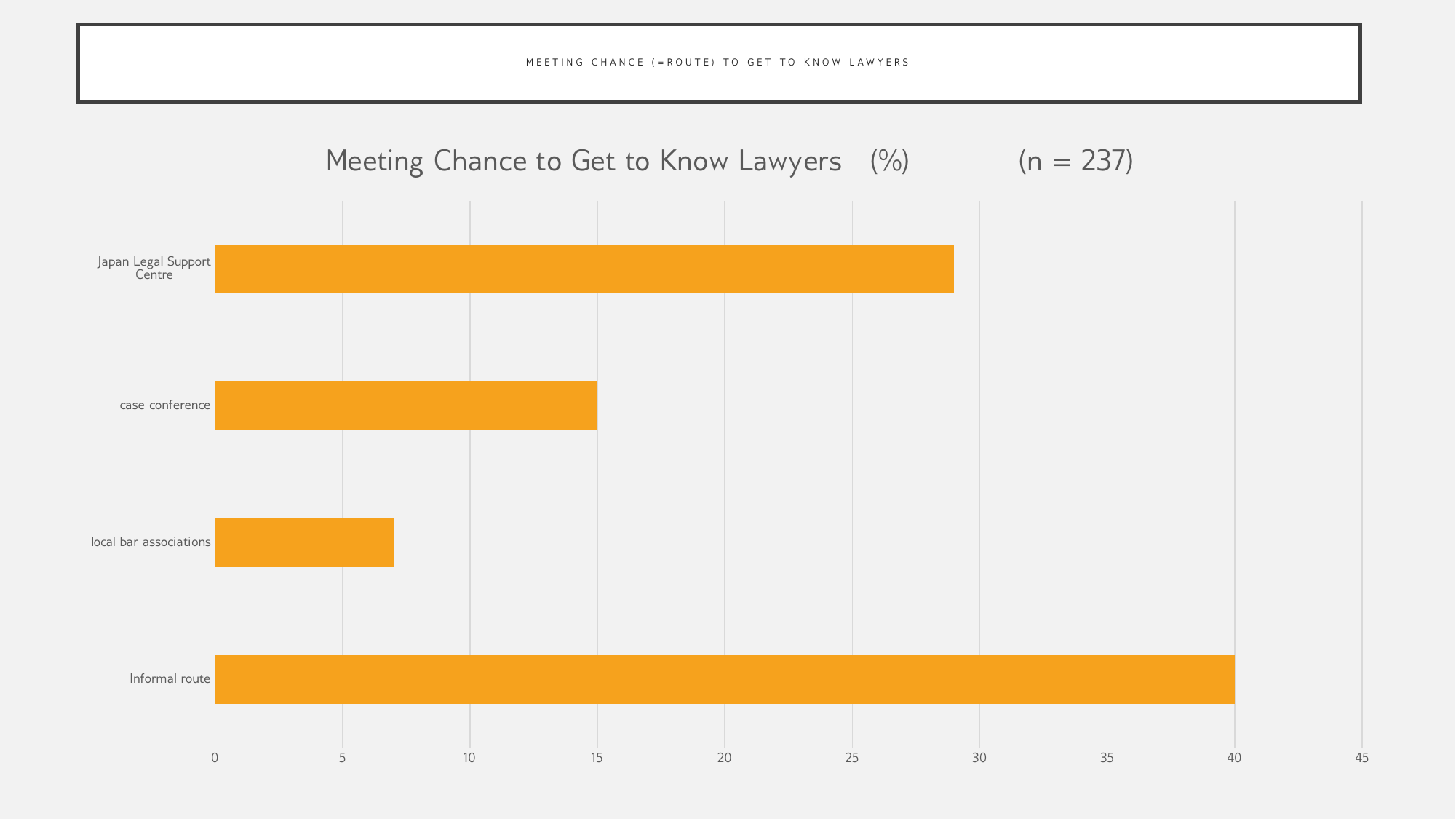

# Meeting Chance (=Route) to Get to Know Lawyers

### Chart: Meeting Chance to Get to Know Lawyers   (%)            (n = 237)

| Category | 系列 1 |
|---|---|
| Informal route | 40.0 |
| local bar associations | 7.0 |
| case conference | 15.0 |
| Japan Legal Support Centre | 29.0 |